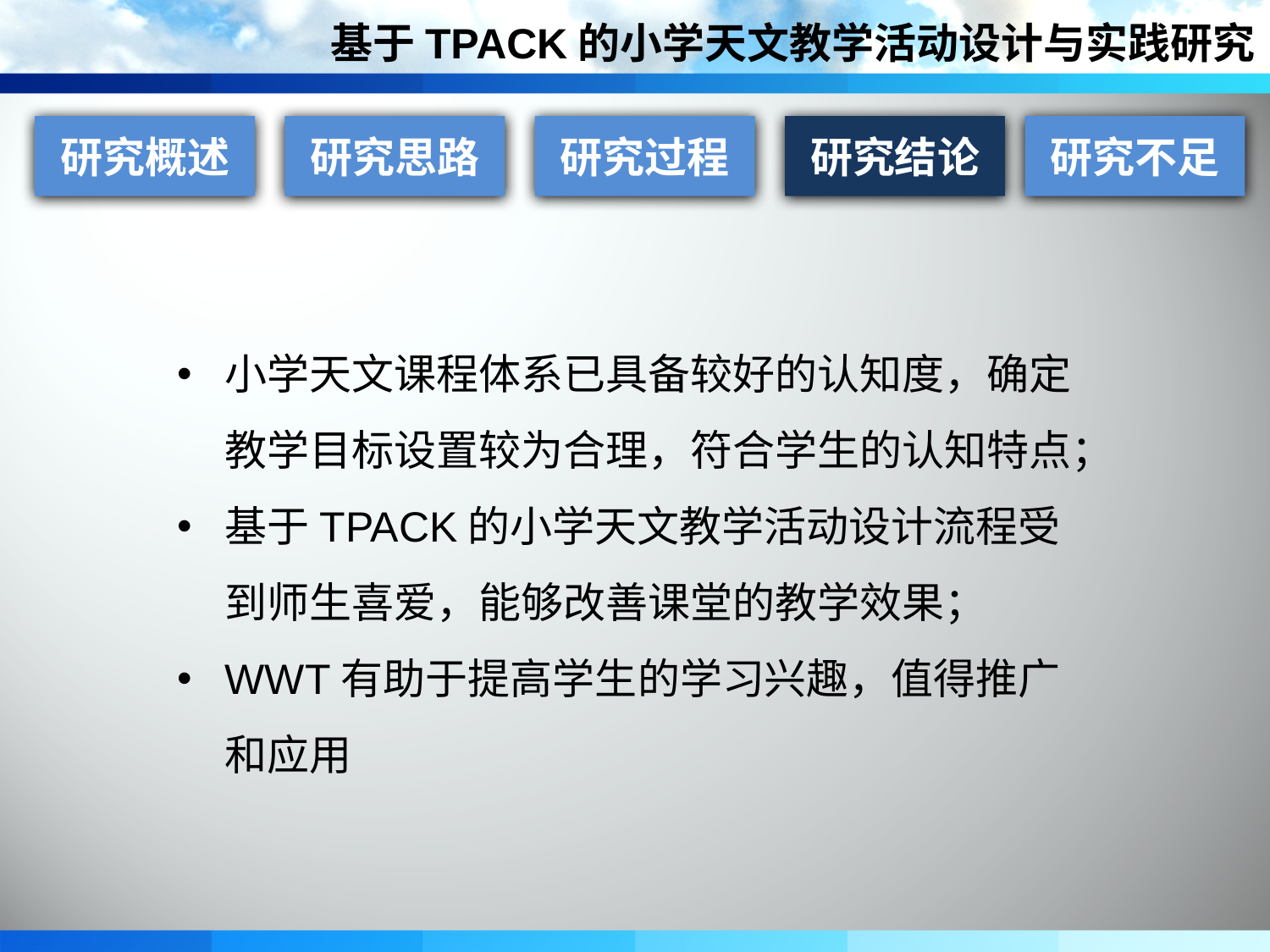

基于TPACK的小学天文教学活动设计与实践研究
研究概述
研究思路
研究过程
研究结论
研究不足
小学天文课程体系已具备较好的认知度，确定教学目标设置较为合理，符合学生的认知特点；
基于TPACK的小学天文教学活动设计流程受到师生喜爱，能够改善课堂的教学效果；
WWT有助于提高学生的学习兴趣，值得推广和应用